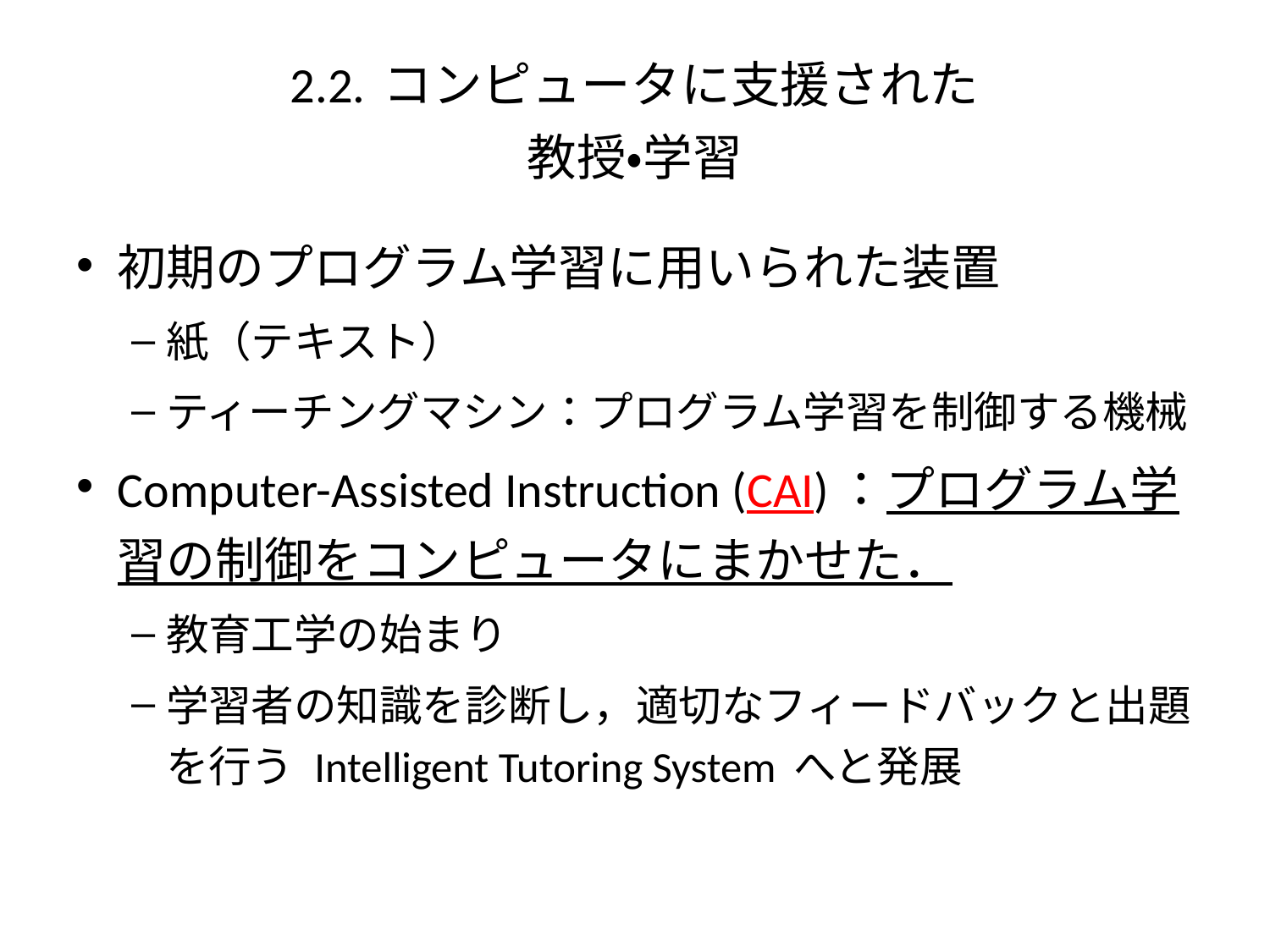

# 2.2. コンピュータに支援された 教授・学習
初期のプログラム学習に用いられた装置
紙（テキスト）
ティーチングマシン：プログラム学習を制御する機械
Computer-Assisted Instruction (CAI)：プログラム学習の制御をコンピュータにまかせた．
教育工学の始まり
学習者の知識を診断し，適切なフィードバックと出題を行う Intelligent Tutoring System へと発展